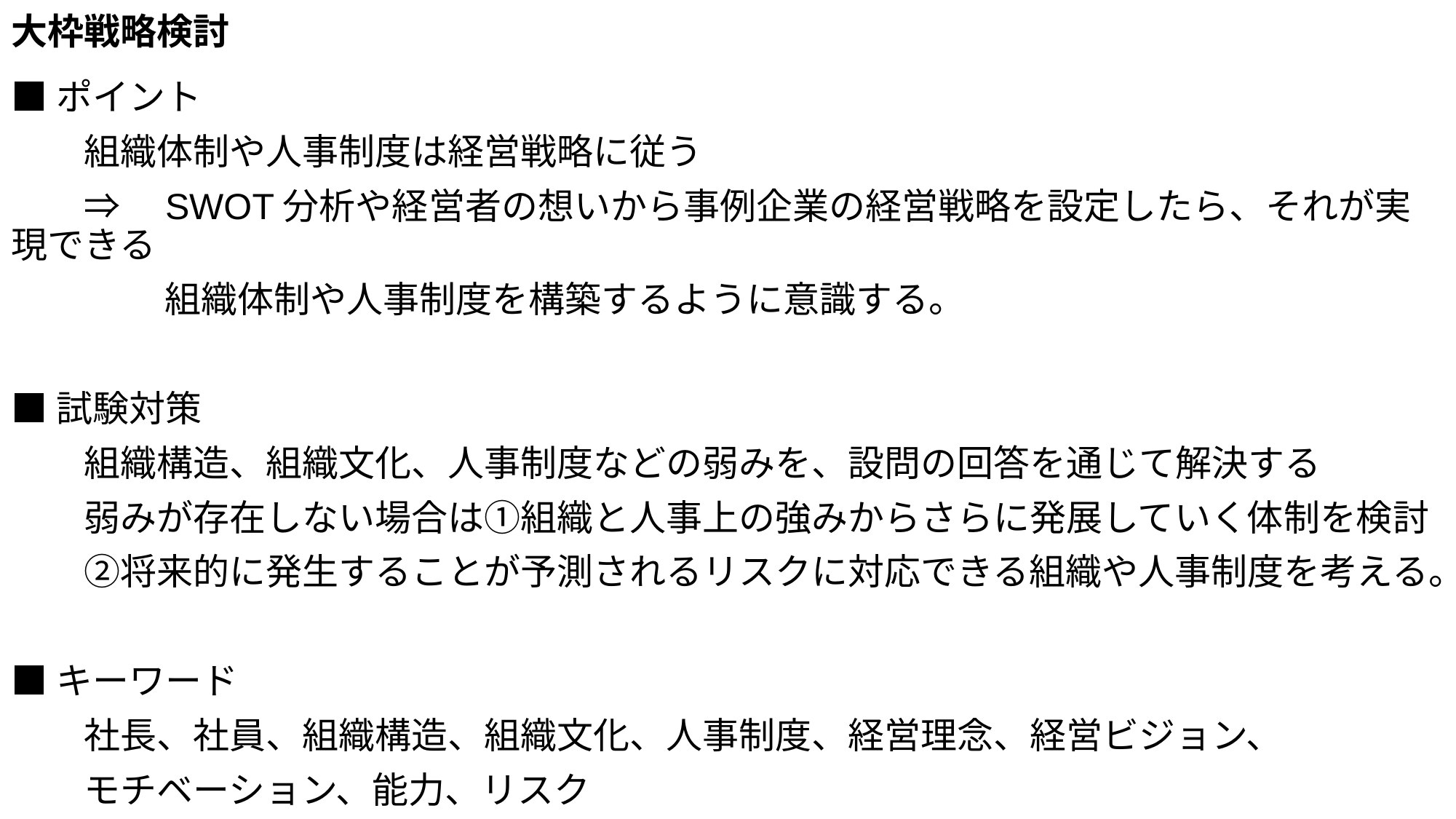

# 大枠戦略検討
■ポイント
　　組織体制や人事制度は経営戦略に従う
　　⇒　SWOT分析や経営者の想いから事例企業の経営戦略を設定したら、それが実現できる
　　　　 組織体制や人事制度を構築するように意識する。

■試験対策
　　組織構造、組織文化、人事制度などの弱みを、設問の回答を通じて解決する
　　弱みが存在しない場合は①組織と人事上の強みからさらに発展していく体制を検討
　　②将来的に発生することが予測されるリスクに対応できる組織や人事制度を考える。

■キーワード
　　社長、社員、組織構造、組織文化、人事制度、経営理念、経営ビジョン、
　　モチベーション、能力、リスク